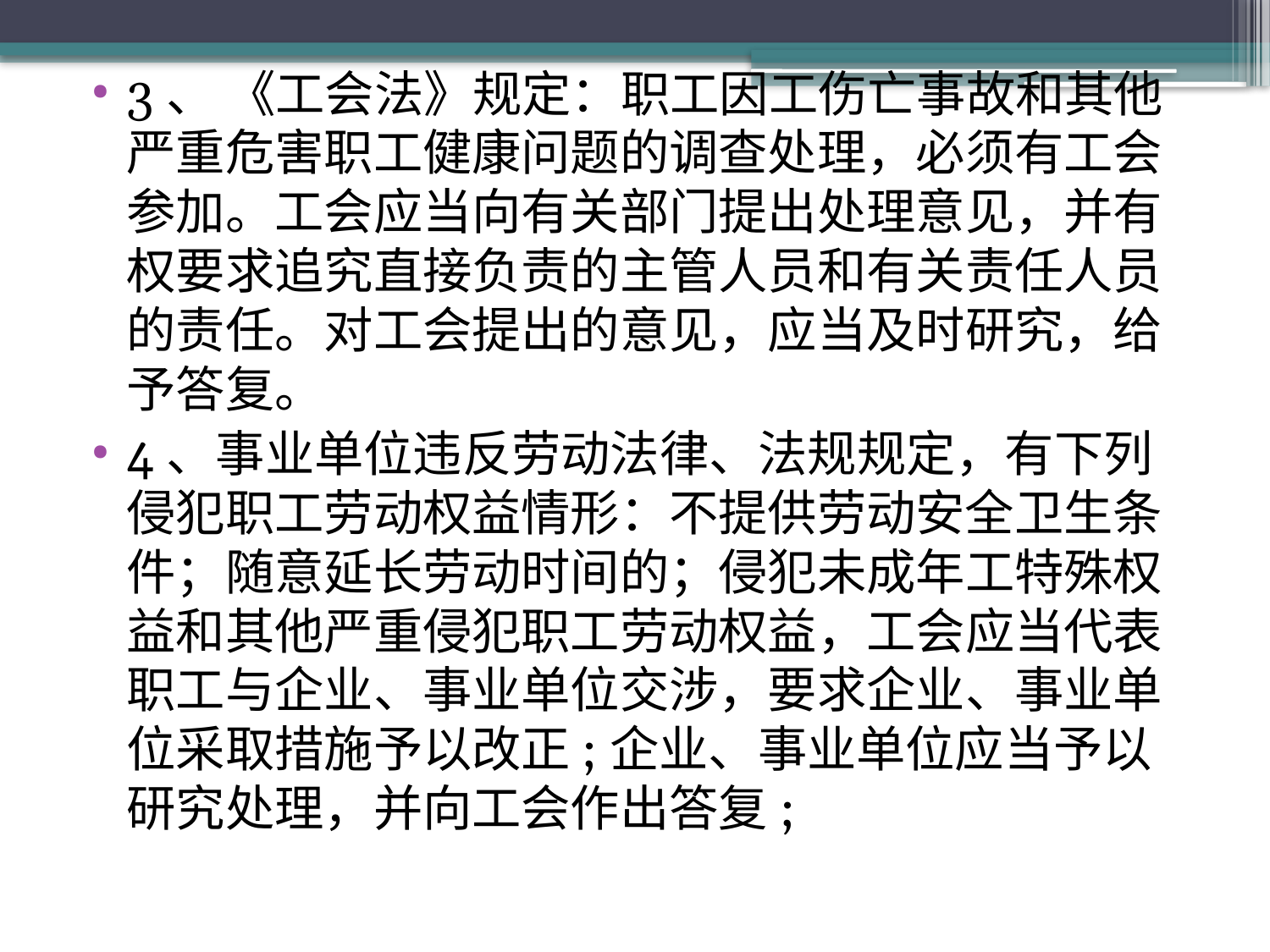

3、 《工会法》规定：职工因工伤亡事故和其他严重危害职工健康问题的调查处理，必须有工会参加。工会应当向有关部门提出处理意见，并有权要求追究直接负责的主管人员和有关责任人员的责任。对工会提出的意见，应当及时研究，给予答复。
4、事业单位违反劳动法律、法规规定，有下列侵犯职工劳动权益情形：不提供劳动安全卫生条件；随意延长劳动时间的；侵犯未成年工特殊权益和其他严重侵犯职工劳动权益，工会应当代表职工与企业、事业单位交涉，要求企业、事业单位采取措施予以改正;企业、事业单位应当予以研究处理，并向工会作出答复;